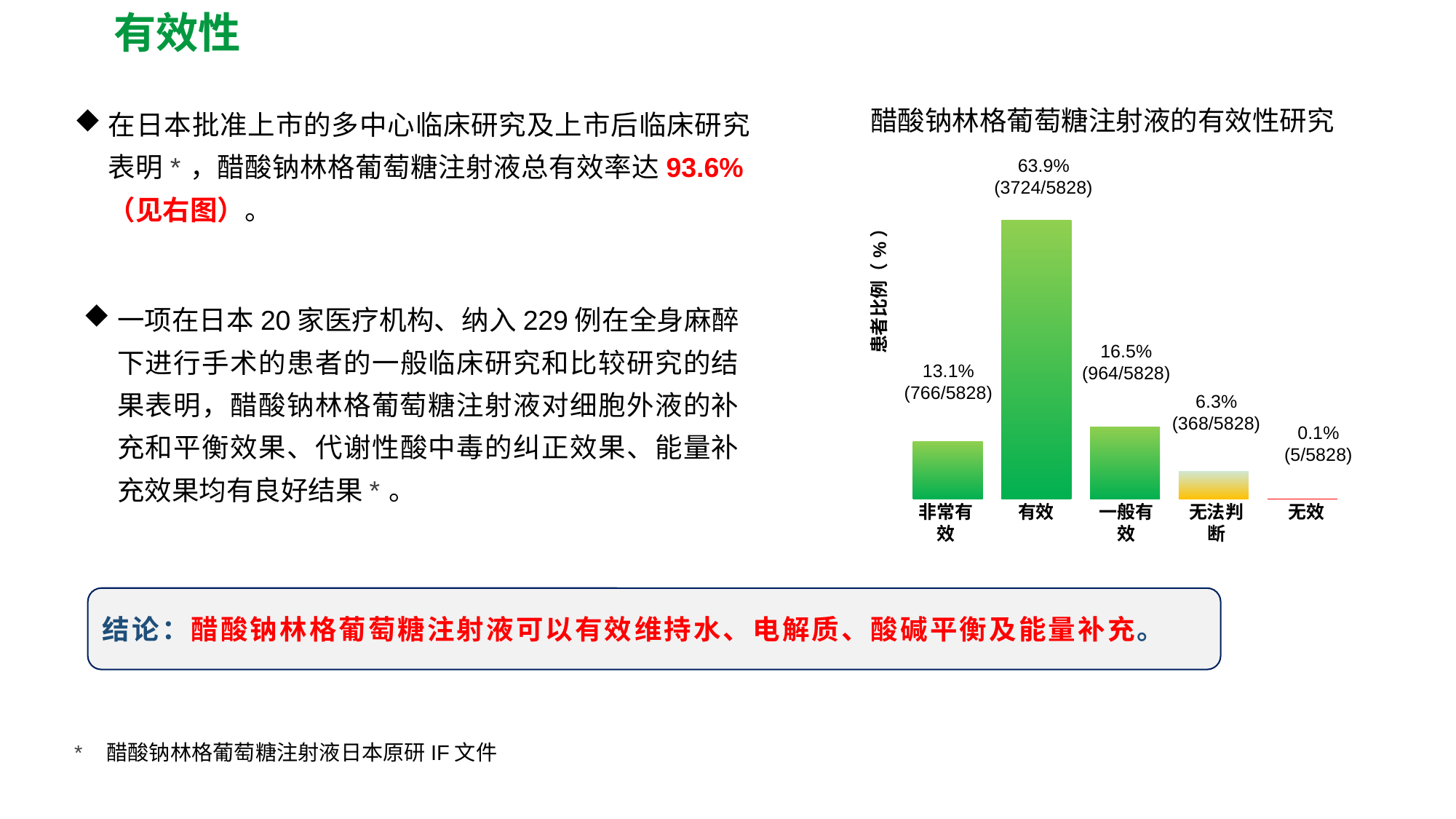

有效性
在日本批准上市的多中心临床研究及上市后临床研究表明*，醋酸钠林格葡萄糖注射液总有效率达93.6%（见右图）。
醋酸钠林格葡萄糖注射液的有效性研究
63.9%
(3724/5828)
患者比例（%）

### Chart

| Category | 非常有效 | 有效 | 一般有效 | 无法判断 | 不利 |
|---|---|---|---|---|---|
| 比例 | 0.131 | 0.639 | 0.165 | 0.063 | 0.001 |
16.5%
(964/5828)
13.1%
(766/5828)
6.3%
(368/5828)
0.1%
(5/5828)
非常有效
有效
一般有效
无法判断
无效
一项在日本20家医疗机构、纳入229例在全身麻醉下进行手术的患者的一般临床研究和比较研究的结果表明，醋酸钠林格葡萄糖注射液对细胞外液的补充和平衡效果、代谢性酸中毒的纠正效果、能量补充效果均有良好结果*。

结论：醋酸钠林格葡萄糖注射液可以有效维持水、电解质、酸碱平衡及能量补充。
*  醋酸钠林格葡萄糖注射液日本原研IF文件